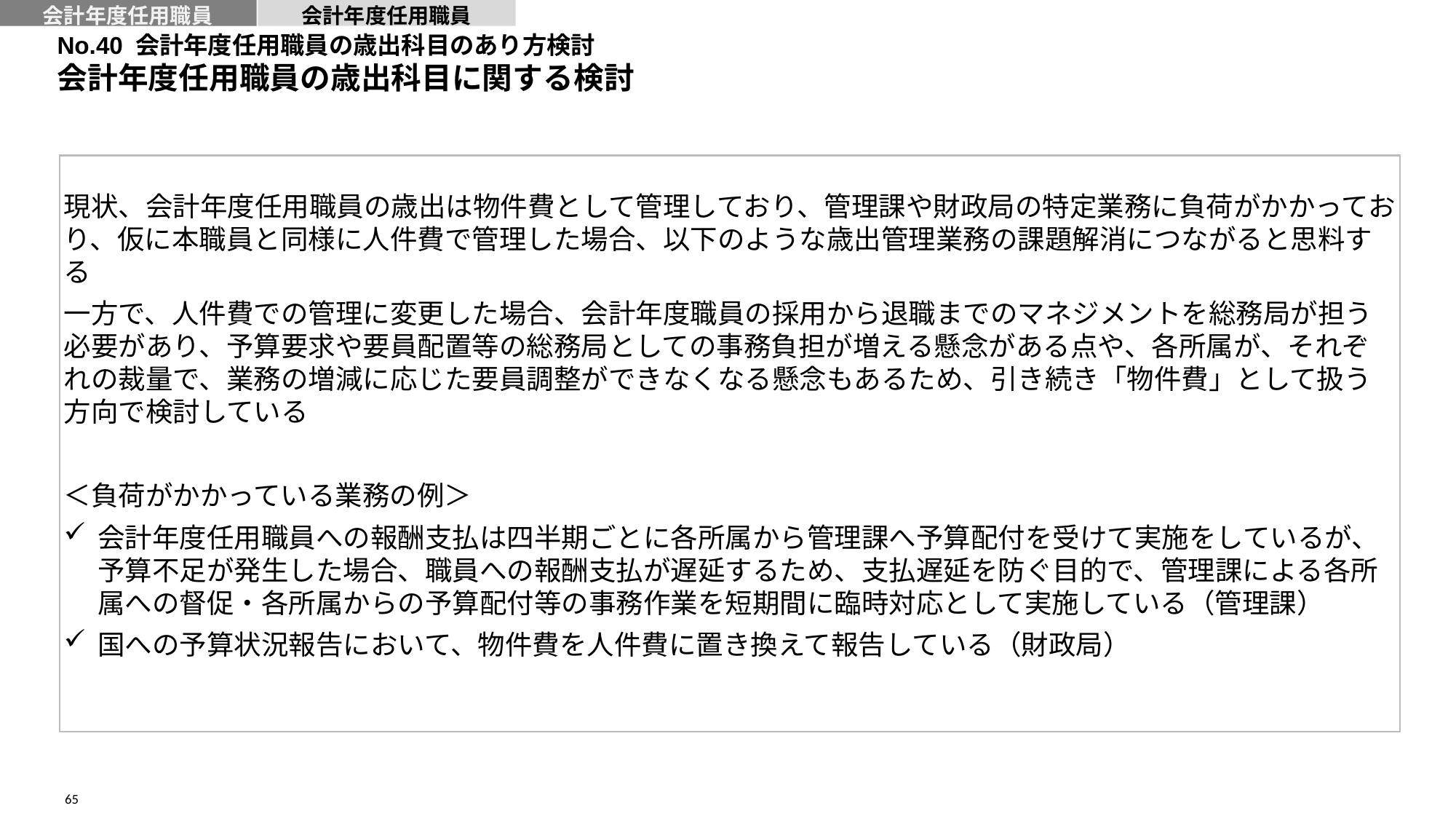

会計年度任用職員
会計年度任用職員
No.40 会計年度任用職員の歳出科目のあり方検討
会計年度任用職員の歳出科目に関する検討
現状、会計年度任用職員の歳出は物件費として管理しており、管理課や財政局の特定業務に負荷がかかっており、仮に本職員と同様に人件費で管理した場合、以下のような歳出管理業務の課題解消につながると思料する
一方で、人件費での管理に変更した場合、会計年度職員の採用から退職までのマネジメントを総務局が担う必要があり、予算要求や要員配置等の総務局としての事務負担が増える懸念がある点や、各所属が、それぞれの裁量で、業務の増減に応じた要員調整ができなくなる懸念もあるため、引き続き「物件費」として扱う方向で検討している

＜負荷がかかっている業務の例＞
会計年度任用職員への報酬支払は四半期ごとに各所属から管理課へ予算配付を受けて実施をしているが、予算不足が発生した場合、職員への報酬支払が遅延するため、支払遅延を防ぐ目的で、管理課による各所属への督促・各所属からの予算配付等の事務作業を短期間に臨時対応として実施している（管理課）
国への予算状況報告において、物件費を人件費に置き換えて報告している（財政局）

65